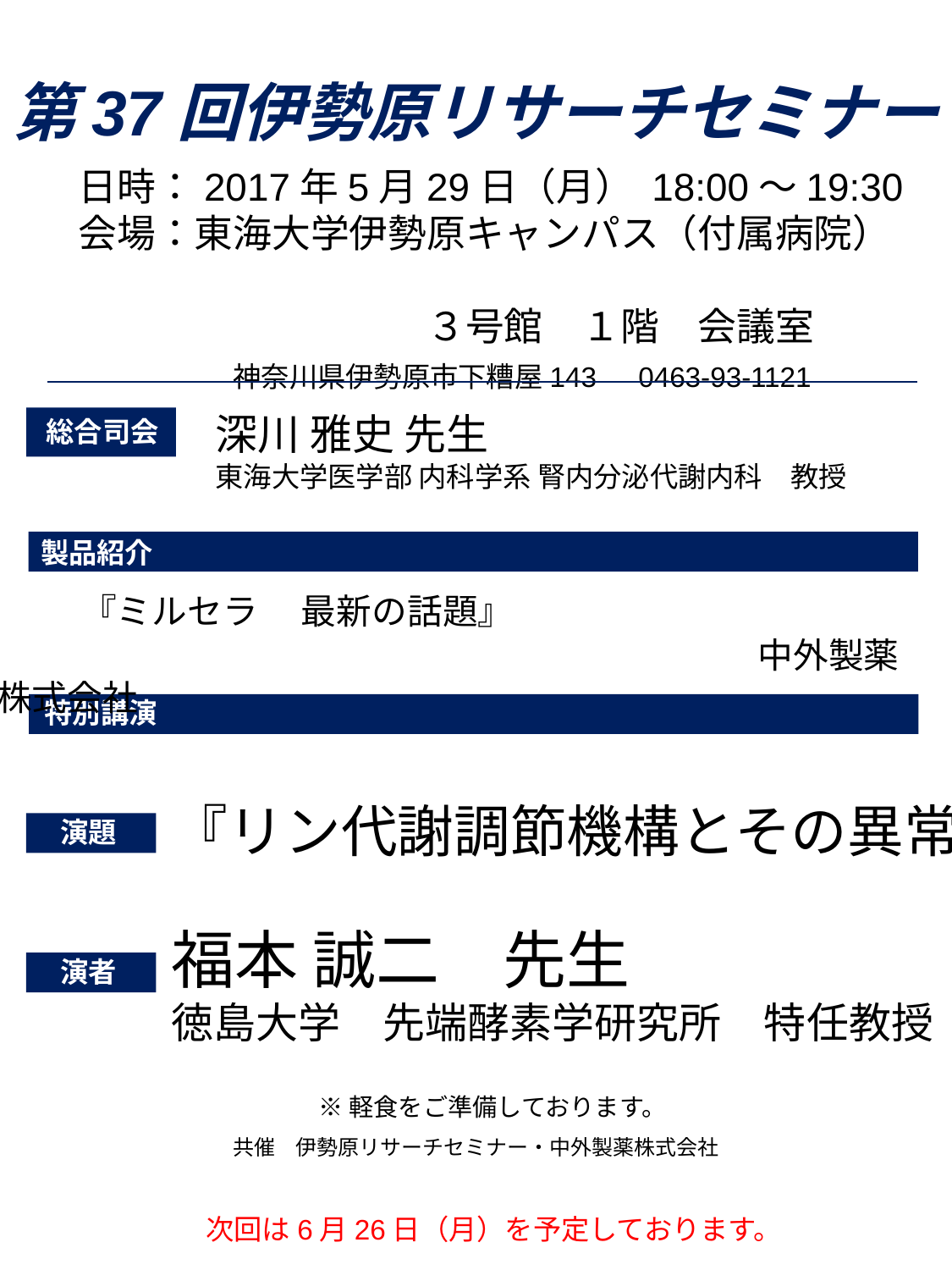

第37回伊勢原リサーチセミナー
日時：2017年5月29日（月） 18:00～19:30
会場：東海大学伊勢原キャンパス（付属病院）
　　　　　　　　　３号館　１階　会議室
　　　　神奈川県伊勢原市下糟屋143　0463-93-1121
深川 雅史 先生
東海大学医学部 内科学系 腎内分泌代謝内科　教授

総合司会
製品紹介
　　『ミルセラ　 最新の話題』
　　　　　　　　　　　　　　　　　　                中外製薬株式会社
特別講演

『リン代謝調節機構とその異常』
演題

福本 誠二　先生
徳島大学　先端酵素学研究所　特任教授
演者

※軽食をご準備しております。
共催　伊勢原リサーチセミナー・中外製薬株式会社
次回は6月26日（月）を予定しております。